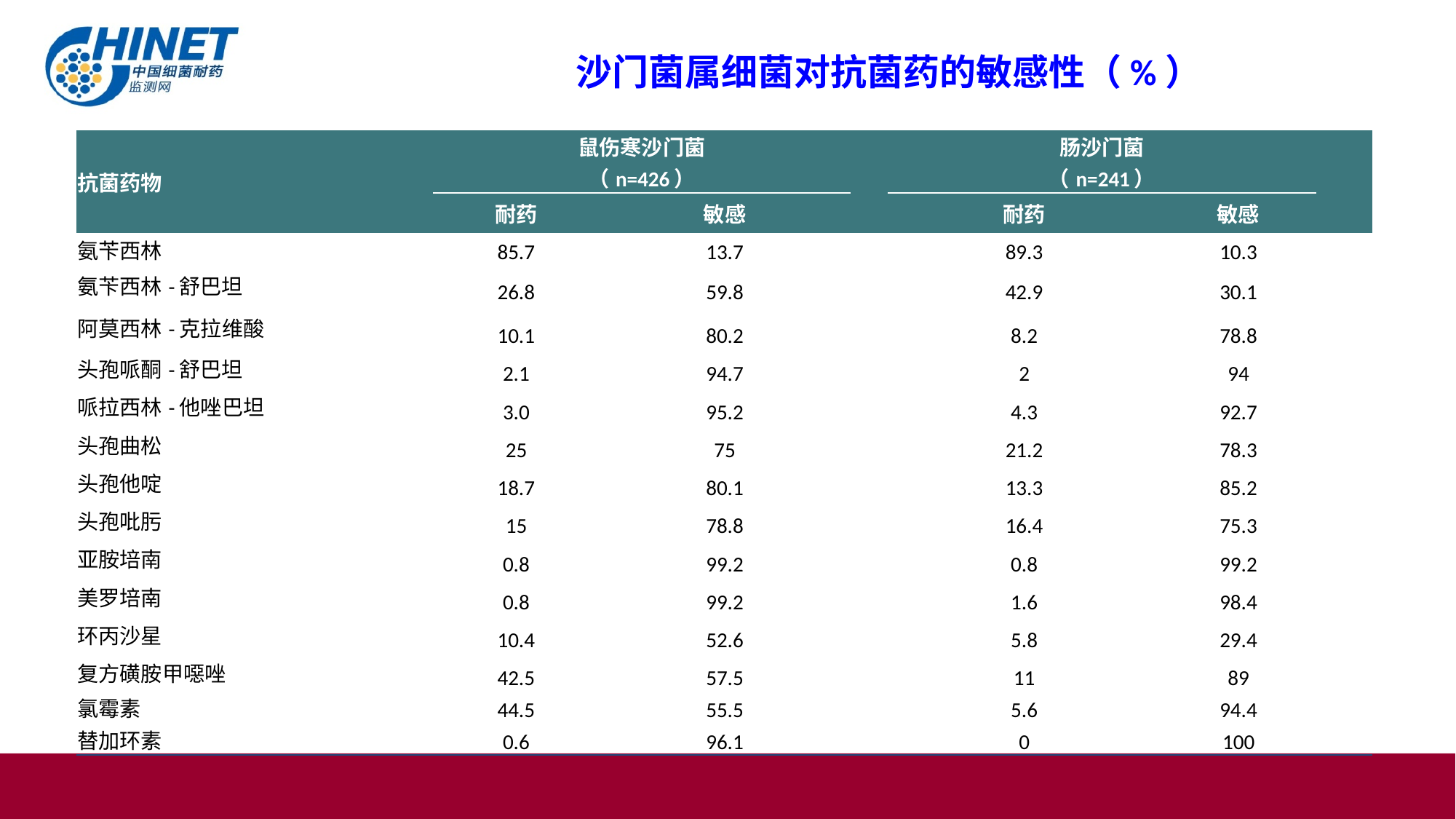

沙门菌属细菌对抗菌药的敏感性（%）
| 抗菌药物 | 鼠伤寒沙门菌 （n=426） |  |  | 肠沙门菌 （n=241） |  |  |
| --- | --- | --- | --- | --- | --- | --- |
|  | 耐药 | 敏感 |  | 耐药 | 敏感 |  |
| 氨苄西林 | 85.7 | 13.7 |  | 89.3 | 10.3 |  |
| 氨苄西林-舒巴坦 | 26.8 | 59.8 |  | 42.9 | 30.1 |  |
| 阿莫西林-克拉维酸 | 10.1 | 80.2 |  | 8.2 | 78.8 |  |
| 头孢哌酮-舒巴坦 | 2.1 | 94.7 |  | 2 | 94 |  |
| 哌拉西林-他唑巴坦 | 3.0 | 95.2 |  | 4.3 | 92.7 |  |
| 头孢曲松 | 25 | 75 |  | 21.2 | 78.3 |  |
| 头孢他啶 | 18.7 | 80.1 |  | 13.3 | 85.2 |  |
| 头孢吡肟 | 15 | 78.8 |  | 16.4 | 75.3 |  |
| 亚胺培南 | 0.8 | 99.2 |  | 0.8 | 99.2 |  |
| 美罗培南 | 0.8 | 99.2 |  | 1.6 | 98.4 |  |
| 环丙沙星 | 10.4 | 52.6 |  | 5.8 | 29.4 |  |
| 复方磺胺甲噁唑 | 42.5 | 57.5 |  | 11 | 89 |  |
| 氯霉素 | 44.5 | 55.5 |  | 5.6 | 94.4 |  |
| 替加环素 | 0.6 | 96.1 |  | 0 | 100 |  |